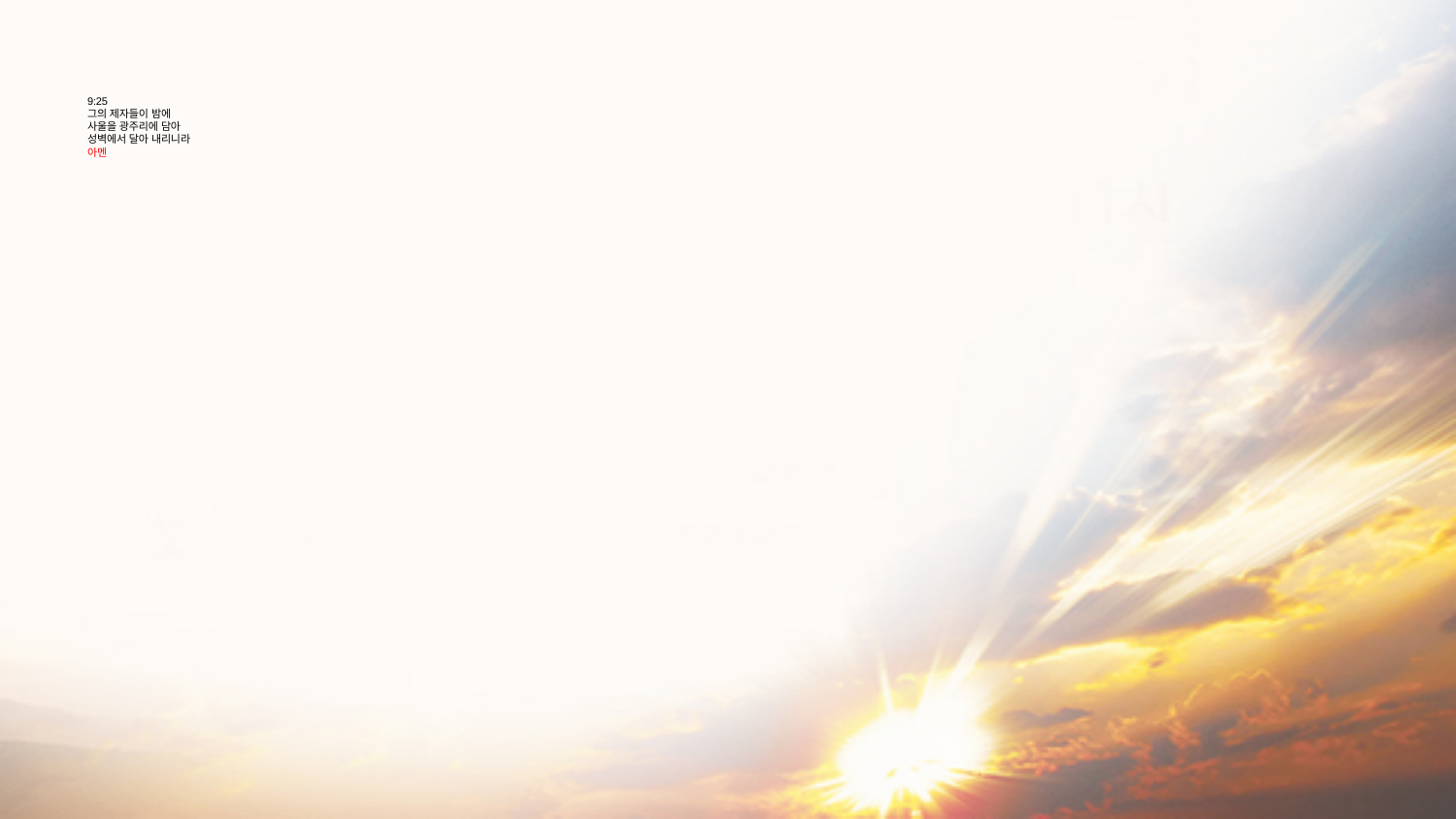

# 9:25 그의 제자들이 밤에 사울을 광주리에 담아 성벽에서 달아 내리니라 아멘